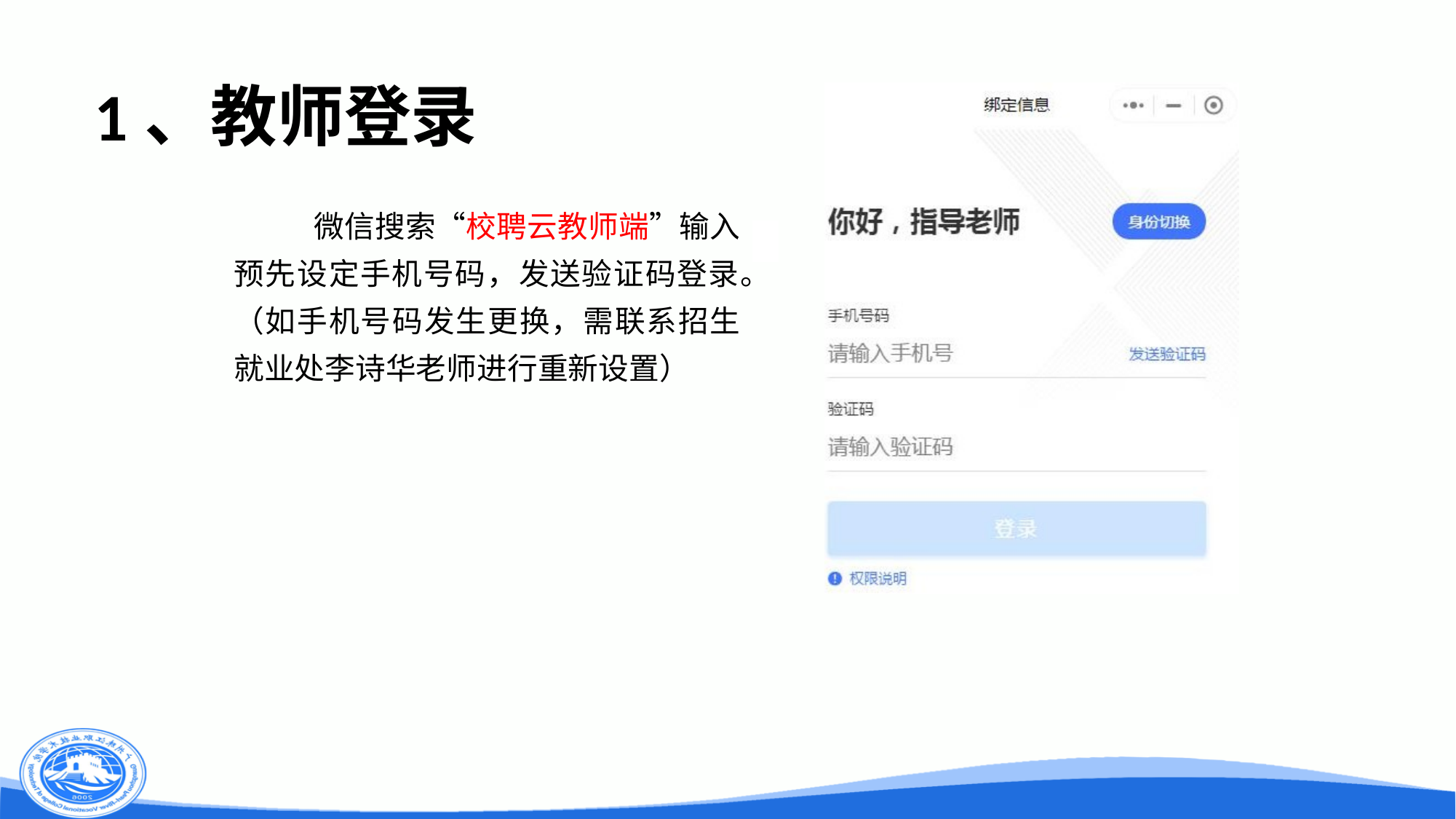

1、教师登录

    微信搜索“校聘云教师端”输入预先设定手机号码，发送验证码登录。（如手机号码发生更换，需联系招生就业处李诗华老师进行重新设置）
|  |  |
| --- | --- |
|  |  |
|  |  |
| --- | --- |
|  |  |